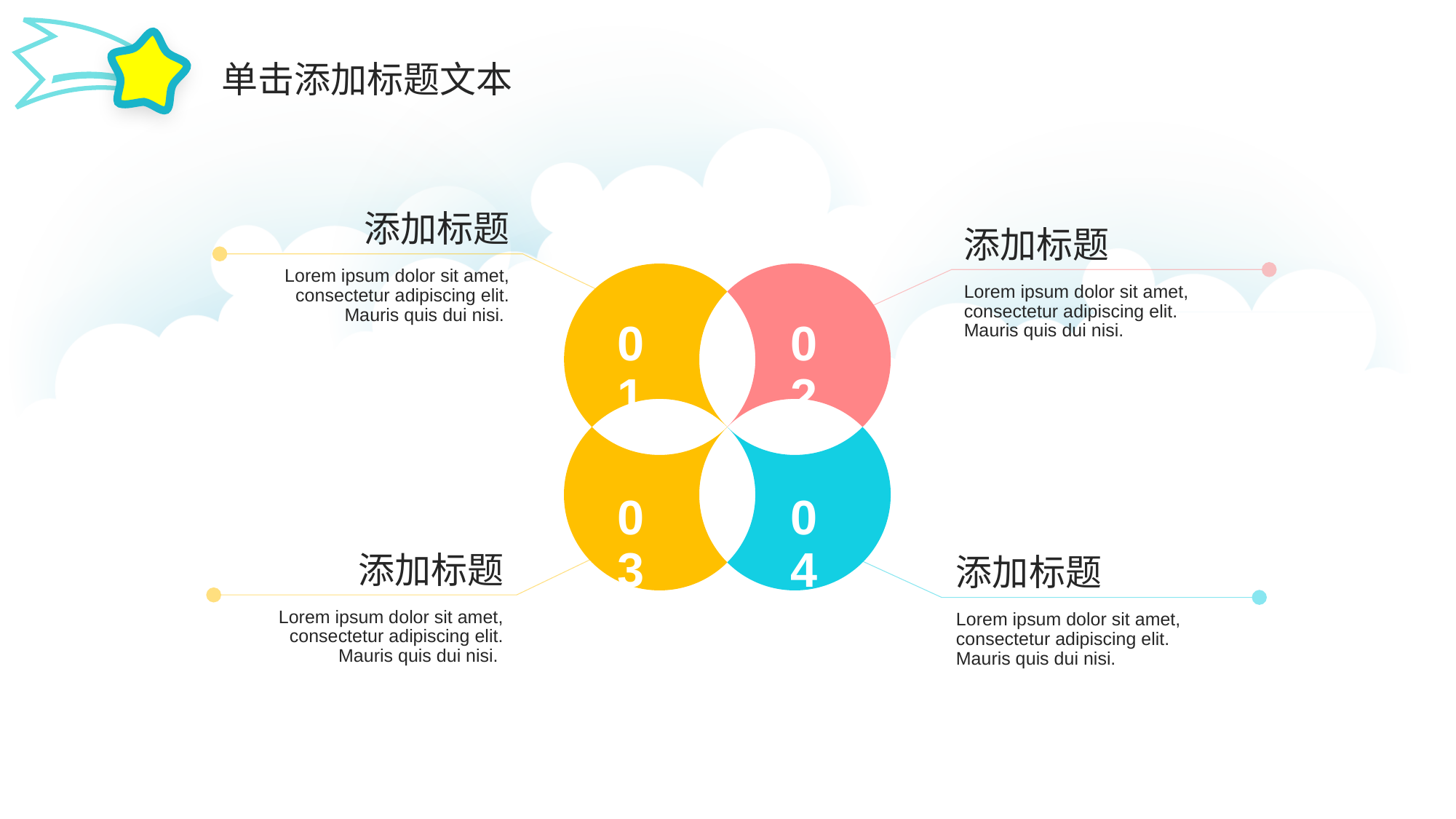

单击添加标题文本
添加标题
Lorem ipsum dolor sit amet, consectetur adipiscing elit. Mauris quis dui nisi.
添加标题
Lorem ipsum dolor sit amet, consectetur adipiscing elit. Mauris quis dui nisi.

01

02

03

04
添加标题
Lorem ipsum dolor sit amet, consectetur adipiscing elit. Mauris quis dui nisi.
添加标题
Lorem ipsum dolor sit amet, consectetur adipiscing elit. Mauris quis dui nisi.